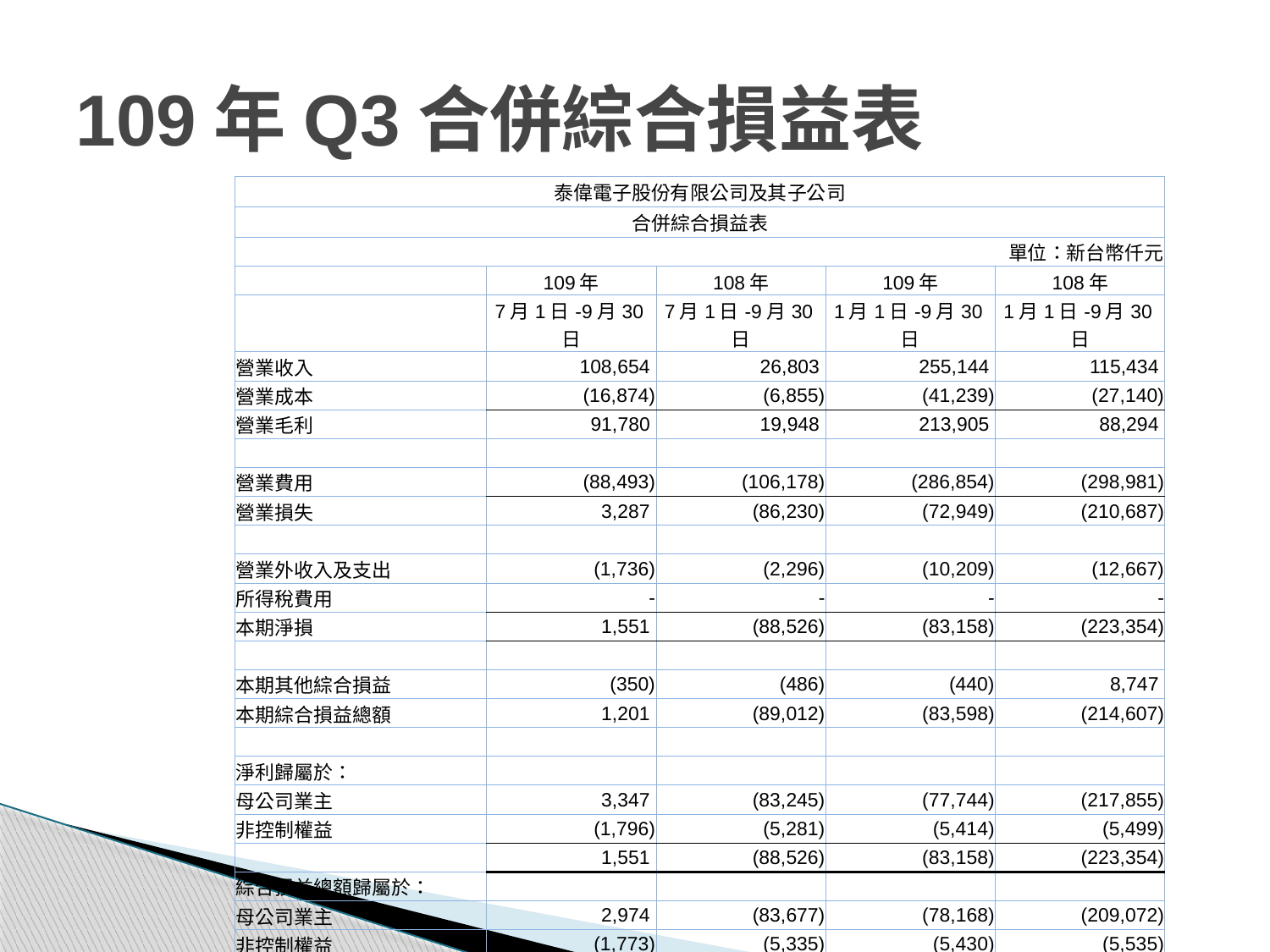

# 109年Q3合併綜合損益表
| 泰偉電子股份有限公司及其子公司 |  |  |  |  |
| --- | --- | --- | --- | --- |
| 合併綜合損益表 |  |  |  |  |
| 單位：新台幣仟元 |  |  |  |  |
|  | 109年 | 108年 | 109年 | 108年 |
|  | 7月1日-9月30日 | 7月1日-9月30日 | 1月1日-9月30日 | 1月1日-9月30日 |
| 營業收入 | 108,654 | 26,803 | 255,144 | 115,434 |
| 營業成本 | (16,874) | (6,855) | (41,239) | (27,140) |
| 營業毛利 | 91,780 | 19,948 | 213,905 | 88,294 |
|  |  |  |  |  |
| 營業費用 | (88,493) | (106,178) | (286,854) | (298,981) |
| 營業損失 | 3,287 | (86,230) | (72,949) | (210,687) |
|  |  |  |  |  |
| 營業外收入及支出 | (1,736) | (2,296) | (10,209) | (12,667) |
| 所得稅費用 | - | - | - | - |
| 本期淨損 | 1,551 | (88,526) | (83,158) | (223,354) |
|  |  |  |  |  |
| 本期其他綜合損益 | (350) | (486) | (440) | 8,747 |
| 本期綜合損益總額 | 1,201 | (89,012) | (83,598) | (214,607) |
|  |  |  |  |  |
| 淨利歸屬於： |  |  |  |  |
| 母公司業主 | 3,347 | (83,245) | (77,744) | (217,855) |
| 非控制權益 | (1,796) | (5,281) | (5,414) | (5,499) |
|  | 1,551 | (88,526) | (83,158) | (223,354) |
| 綜合損益總額歸屬於： |  |  |  |  |
| 母公司業主 | 2,974 | (83,677) | (78,168) | (209,072) |
| 非控制權益 | (1,773) | (5,335) | (5,430) | (5,535) |
|  | 1,201 | (89,012) | (83,598) | (214,607) |
| 每股盈餘(元)： |  |  |  |  |
| 基本每股盈餘 | 0.13 | (3.13) | (2.91) | (8.18) |